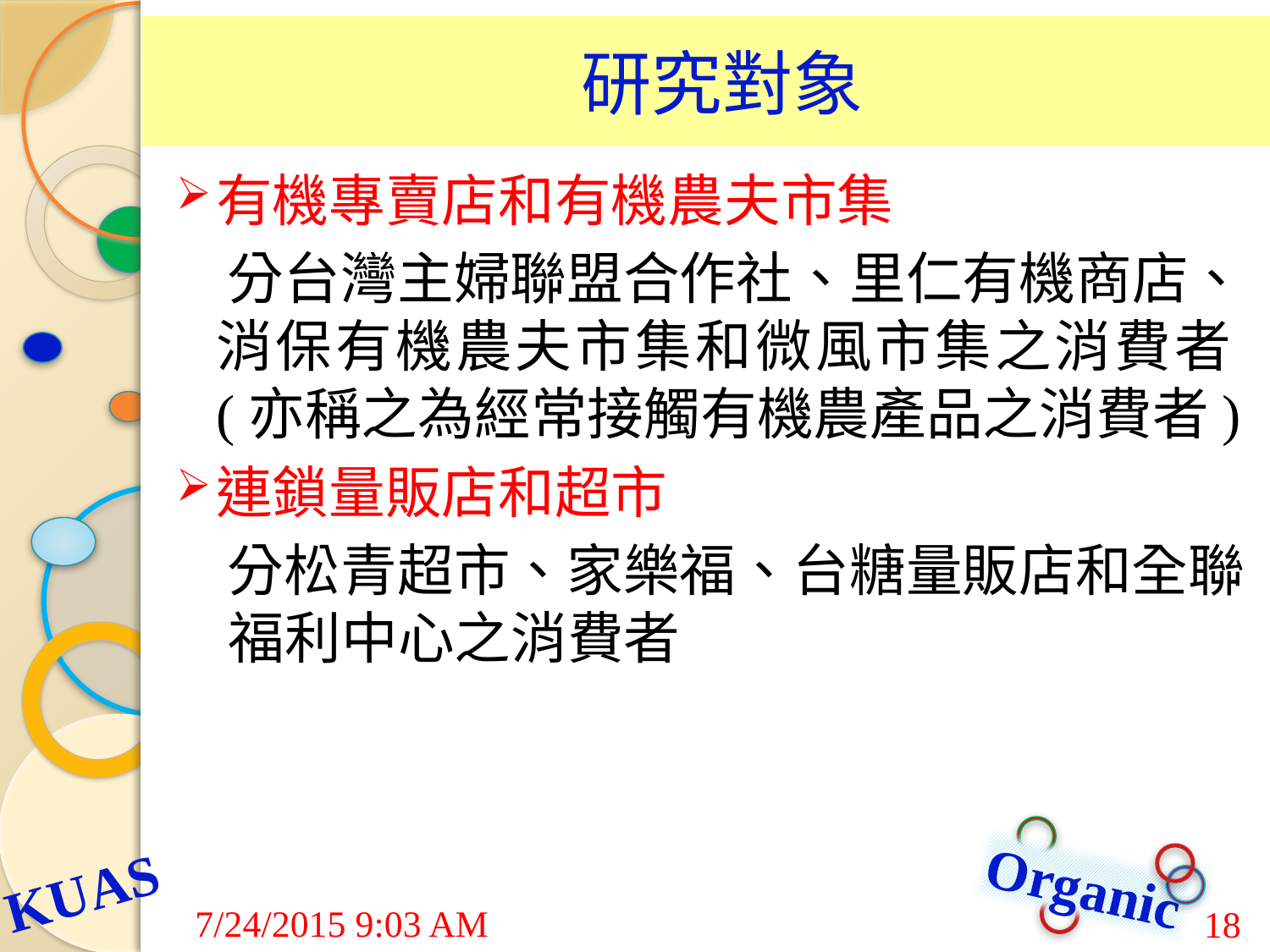

# 研究對象
有機專賣店和有機農夫市集
   分台灣主婦聯盟合作社、里仁有機商店、消保有機農夫市集和微風市集之消費者(亦稱之為經常接觸有機農產品之消費者)
連鎖量販店和超市
   分松青超市、家樂福、台糖量販店和全聯  福利中心之消費者

7/24/2015 9:03 AM
18